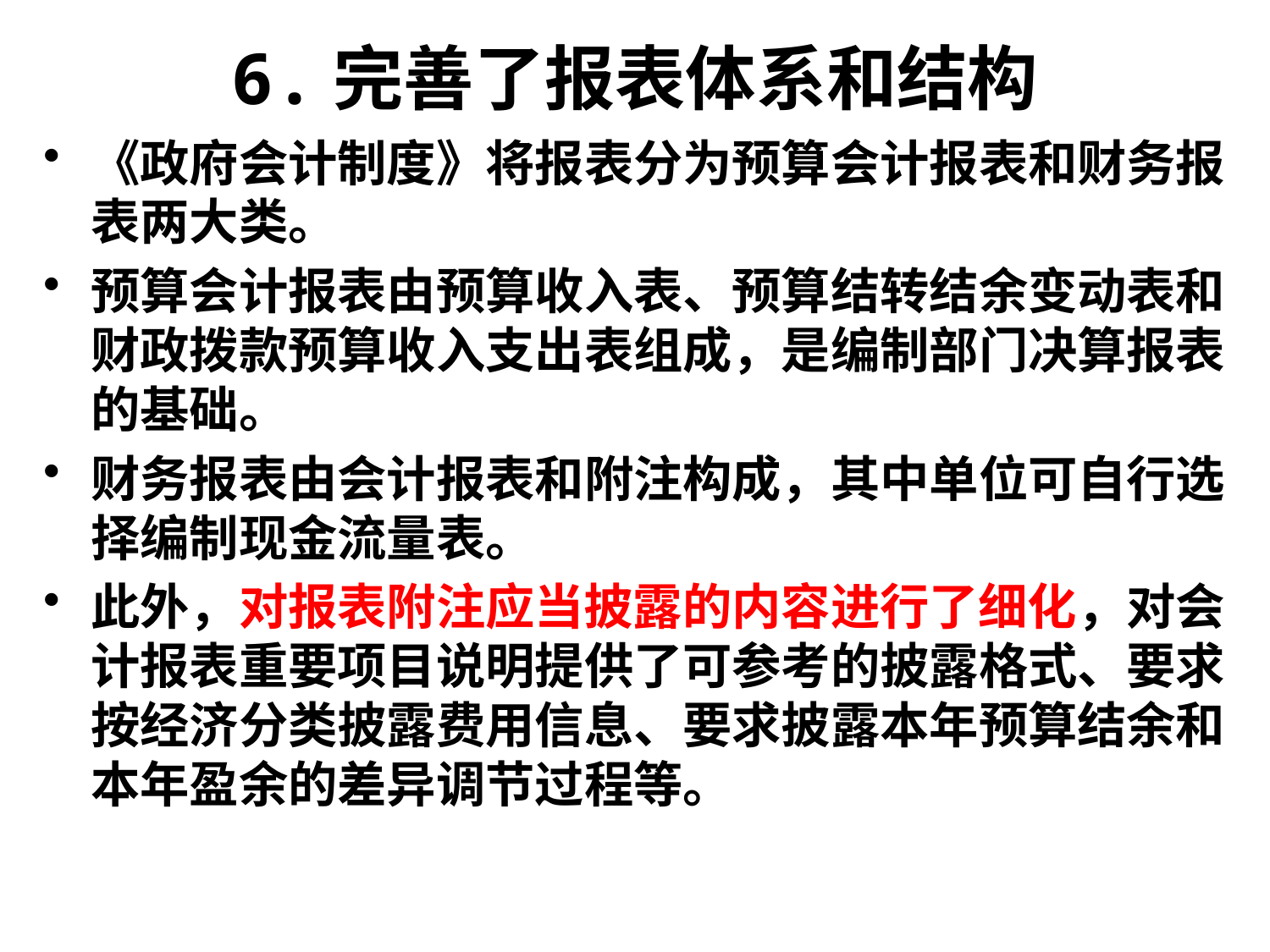

# 6.完善了报表体系和结构
《政府会计制度》将报表分为预算会计报表和财务报表两大类。
预算会计报表由预算收入表、预算结转结余变动表和财政拨款预算收入支出表组成，是编制部门决算报表的基础。
财务报表由会计报表和附注构成，其中单位可自行选择编制现金流量表。
此外，对报表附注应当披露的内容进行了细化，对会计报表重要项目说明提供了可参考的披露格式、要求按经济分类披露费用信息、要求披露本年预算结余和本年盈余的差异调节过程等。